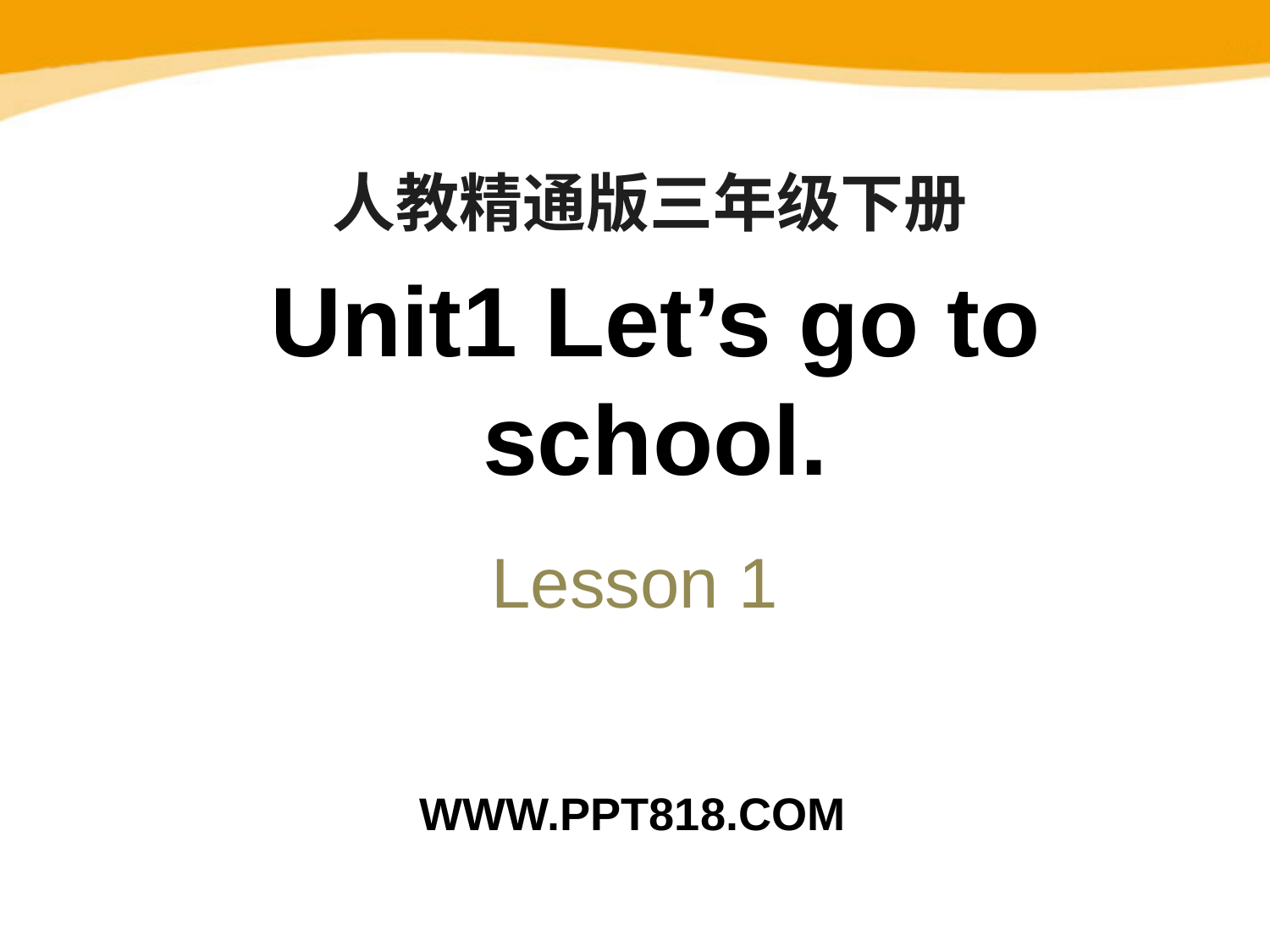

人教精通版三年级下册
Unit1 Let’s go to school.
Lesson 1
WWW.PPT818.COM